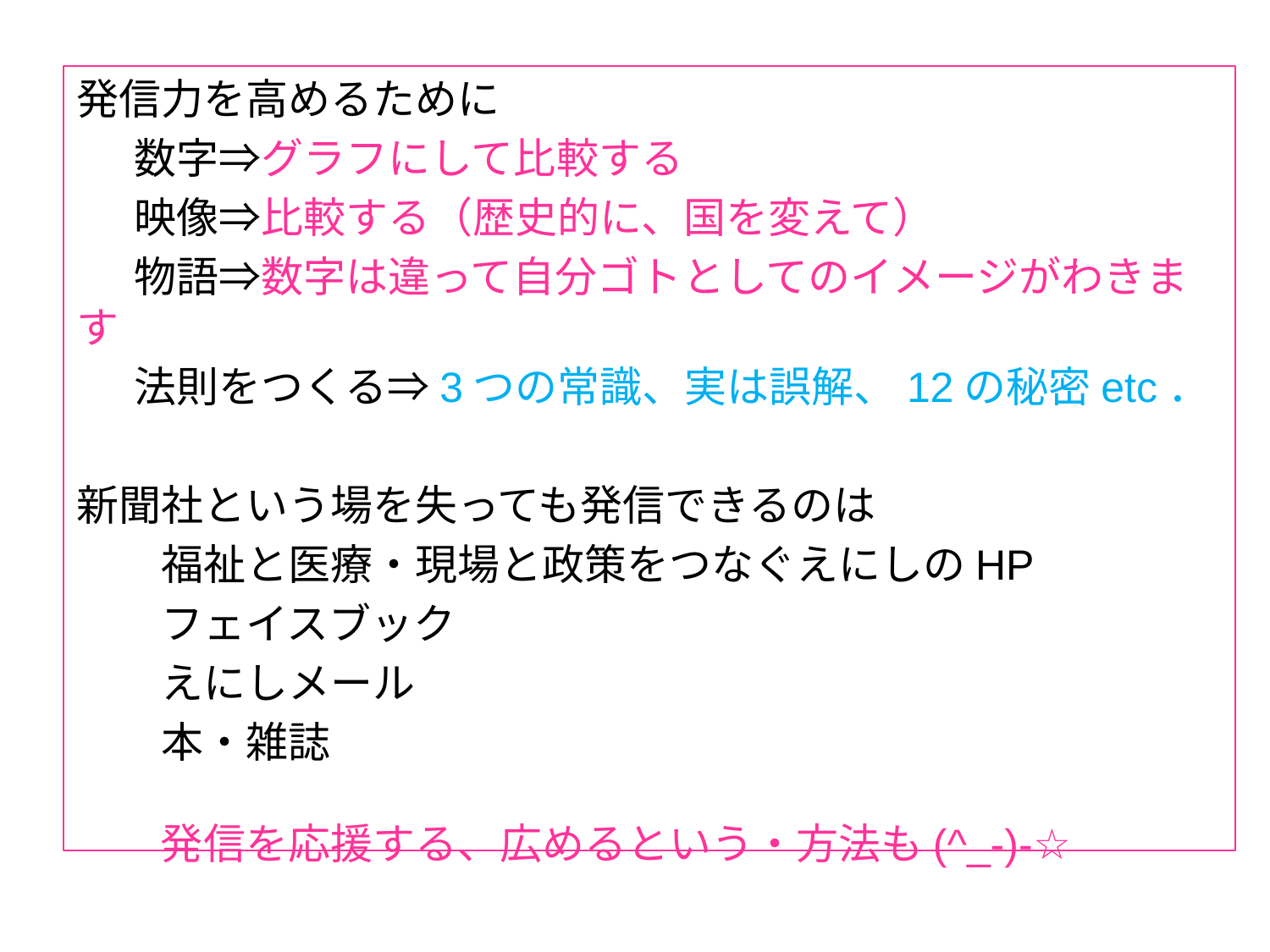

発信力を高めるために
     数字⇒グラフにして比較する
     映像⇒比較する（歴史的に、国を変えて）
     物語⇒数字は違って自分ゴトとしてのイメージがわきます
     法則をつくる⇒3つの常識、実は誤解、12の秘密etc．

新聞社という場を失っても発信できるのは
　　福祉と医療・現場と政策をつなぐえにしのHP
　　フェイスブック
　　えにしメール
　　本・雑誌
　　　　　
　　発信を応援する、広めるという・方法も(^_-)-☆